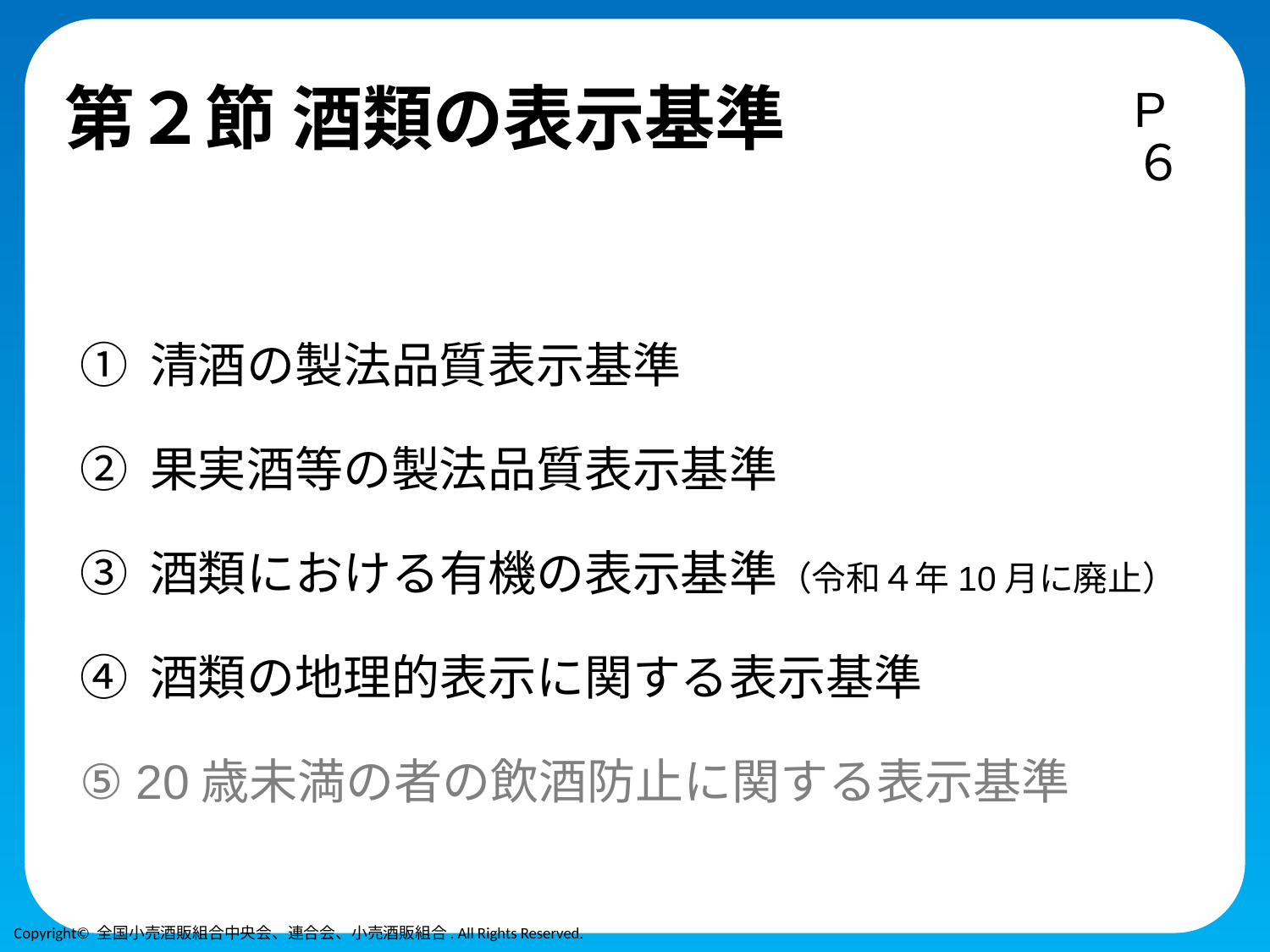

# 第２節 酒類の表示基準
P６

① 清酒の製法品質表示基準
② 果実酒等の製法品質表示基準
③ 酒類における有機の表示基準（令和４年10月に廃止）
④ 酒類の地理的表示に関する表示基準
⑤ 20歳未満の者の飲酒防止に関する表示基準

Copyright© 全国小売酒販組合中央会、連合会、小売酒販組合. All Rights Reserved.